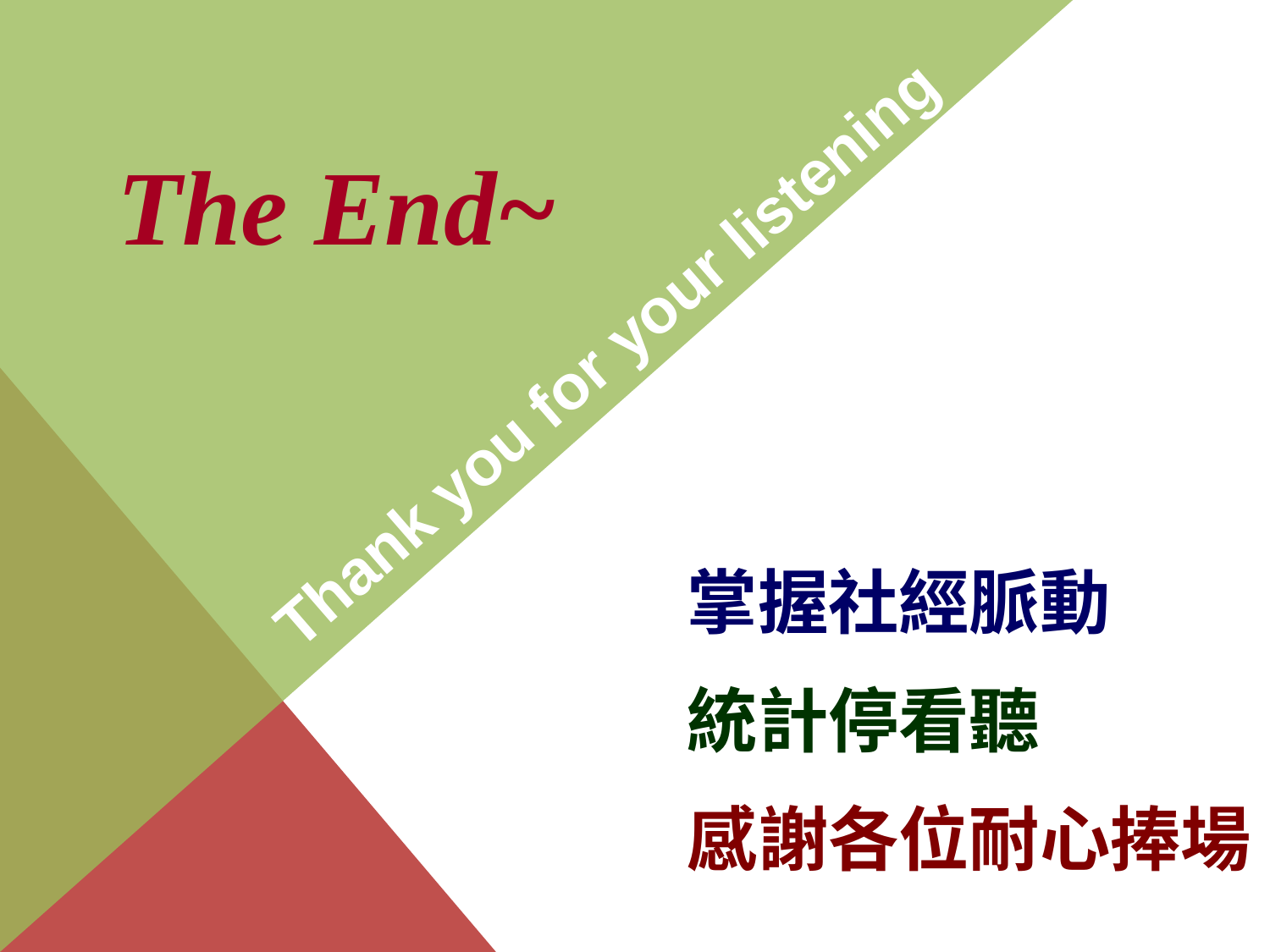

The End~
Thank you for your listening
掌握社經脈動
統計停看聽
感謝各位耐心捧場